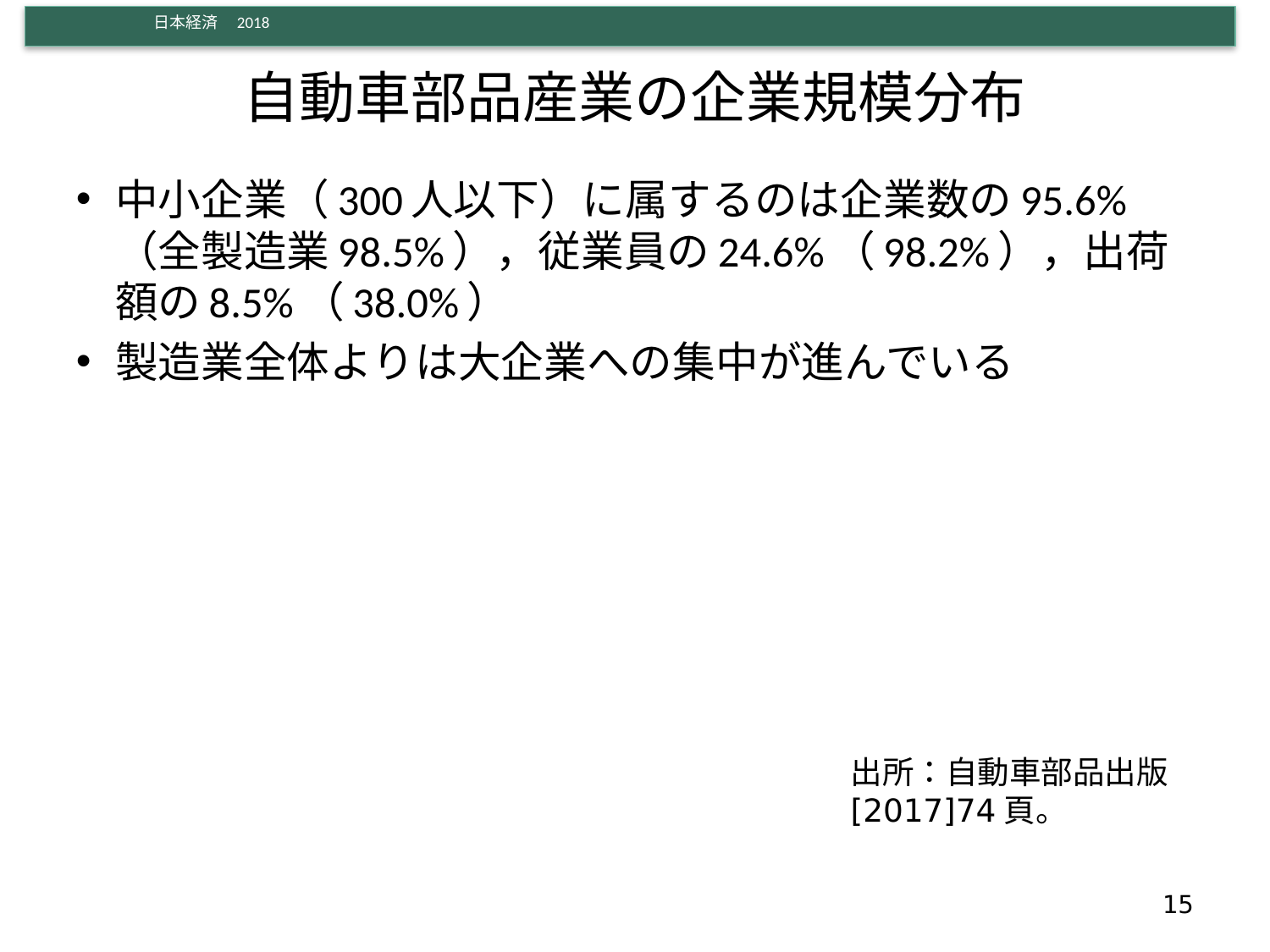

# 自動車部品産業の企業規模分布
中小企業（300人以下）に属するのは企業数の95.6%（全製造業98.5%），従業員の24.6%（98.2%），出荷額の8.5%（38.0%）
製造業全体よりは大企業への集中が進んでいる
出所：自動車部品出版[2017]74頁。
15